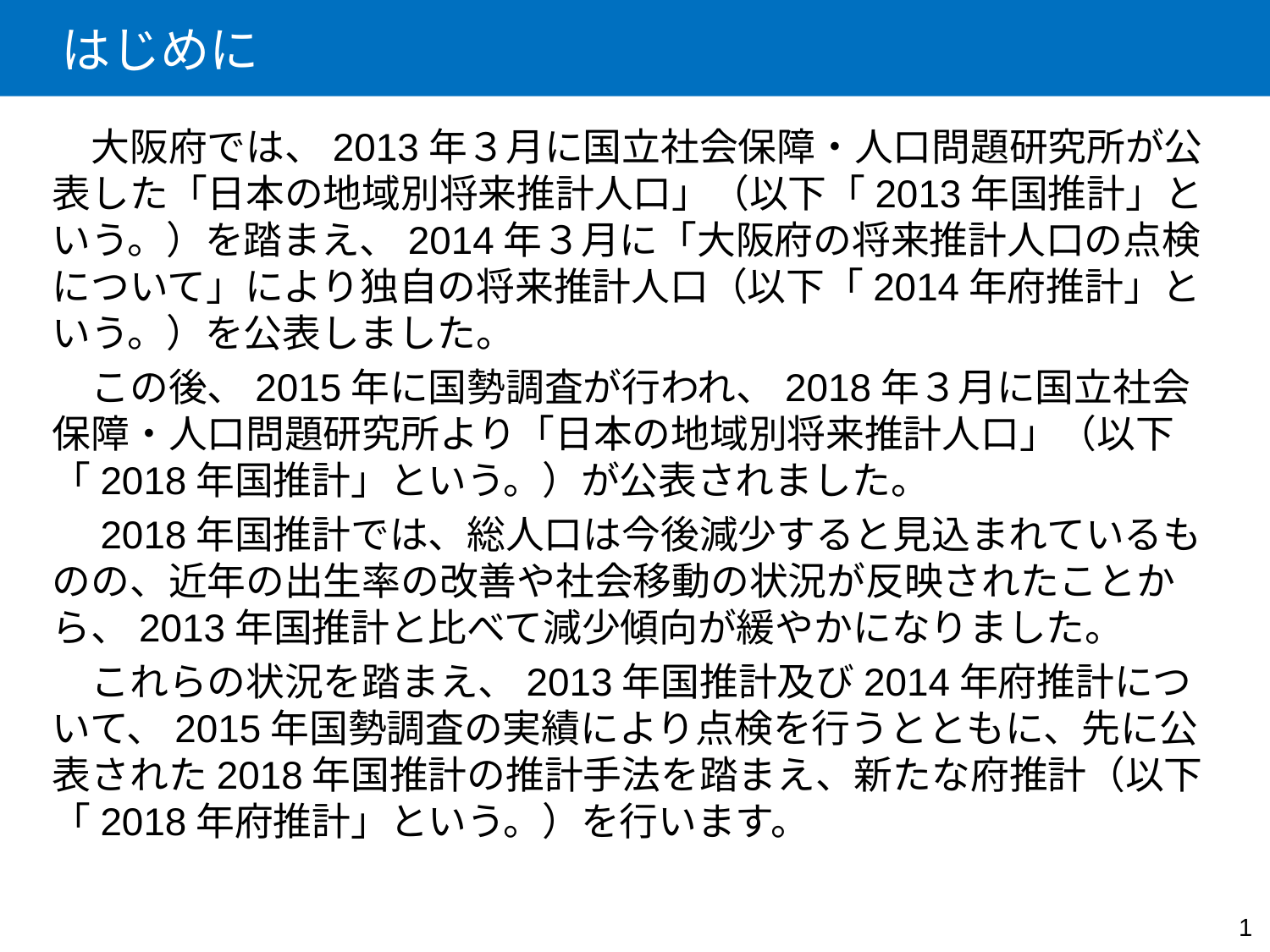

はじめに
　大阪府では、2013年３月に国立社会保障・人口問題研究所が公表した「日本の地域別将来推計人口」（以下「2013年国推計」という。）を踏まえ、2014年３月に「大阪府の将来推計人口の点検について」により独自の将来推計人口（以下「2014年府推計」という。）を公表しました。
　この後、2015年に国勢調査が行われ、2018年３月に国立社会保障・人口問題研究所より「日本の地域別将来推計人口」（以下「2018年国推計」という。）が公表されました。
　2018年国推計では、総人口は今後減少すると見込まれているものの、近年の出生率の改善や社会移動の状況が反映されたことから、2013年国推計と比べて減少傾向が緩やかになりました。
　これらの状況を踏まえ、2013年国推計及び2014年府推計について、2015年国勢調査の実績により点検を行うとともに、先に公表された2018年国推計の推計手法を踏まえ、新たな府推計（以下「2018年府推計」という。）を行います。
1